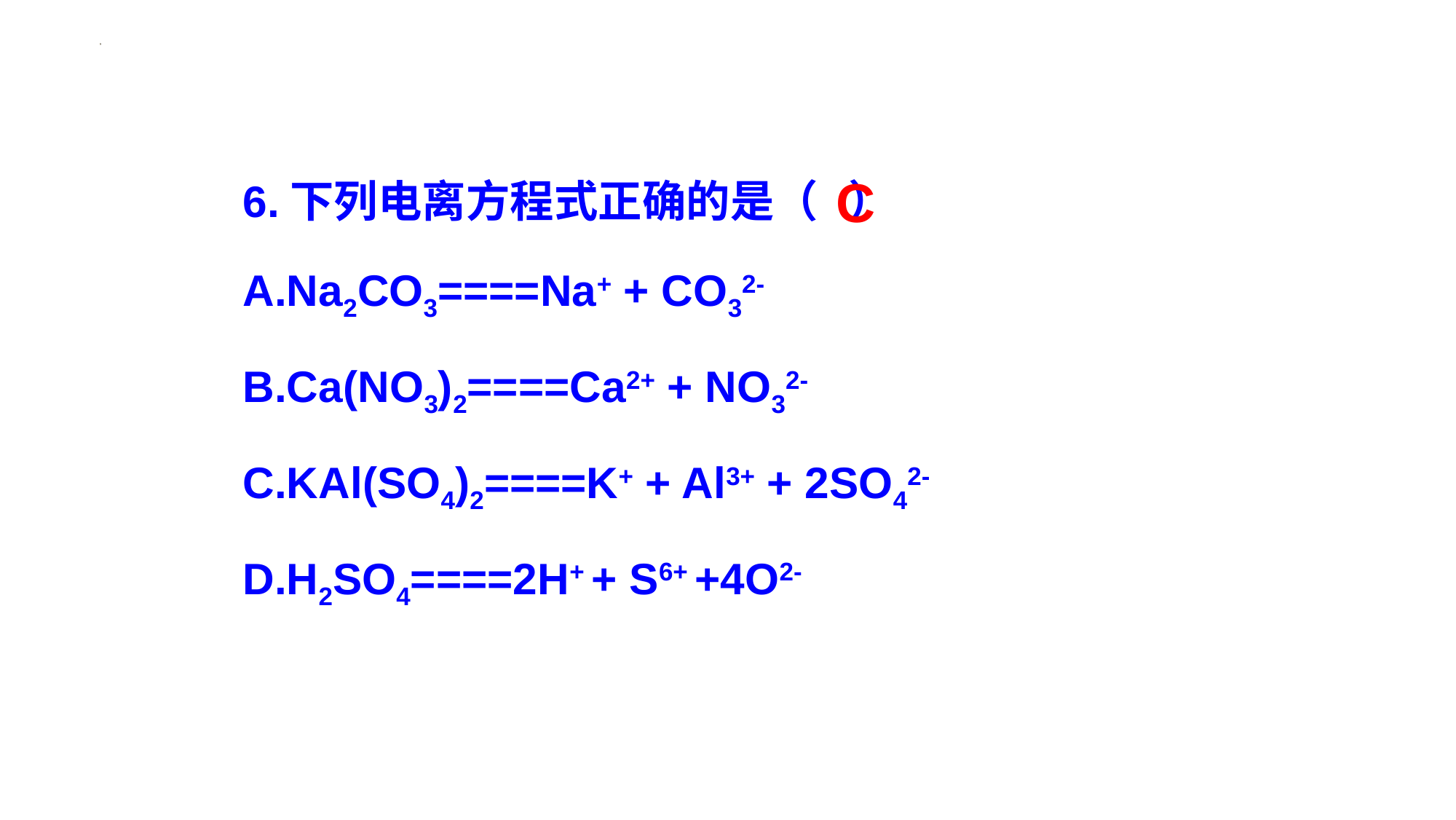

C
6.下列电离方程式正确的是（   ）
A.Na2CO3====Na+ + CO32-
B.Ca(NO3)2====Ca2+ + NO32-
C.KAl(SO4)2====K+ + Al3+ + 2SO42-
D.H2SO4====2H+ + S6+ +4O2-